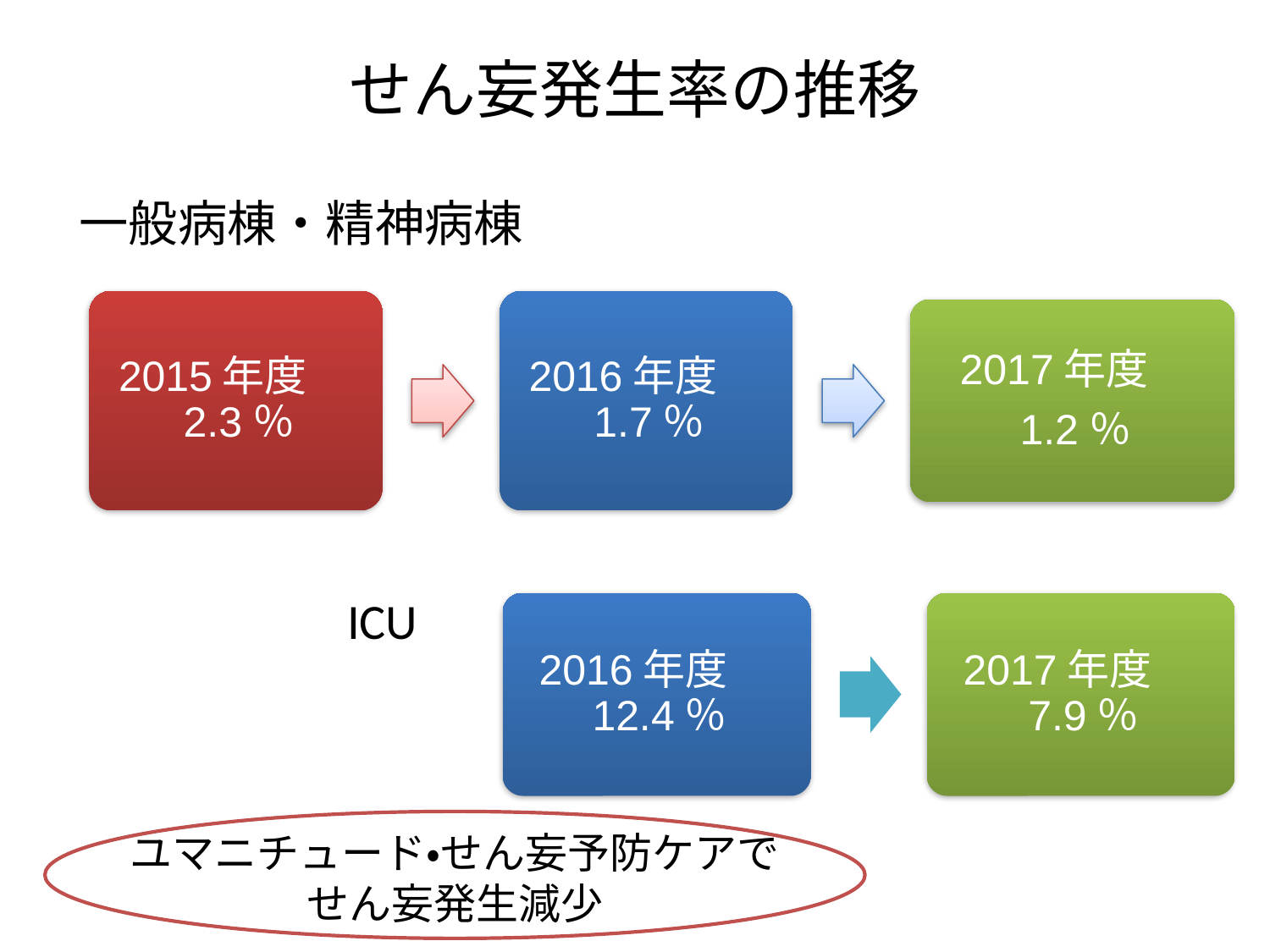

せん妄発生率の推移
一般病棟・精神病棟
2015年度　2.3％

2016年度　1.7％

2017年度
1.2％
ICU
2016年度　12.4％

2017年度　7.9％

ユマニチュード・せん妄予防ケアで
せん妄発生減少